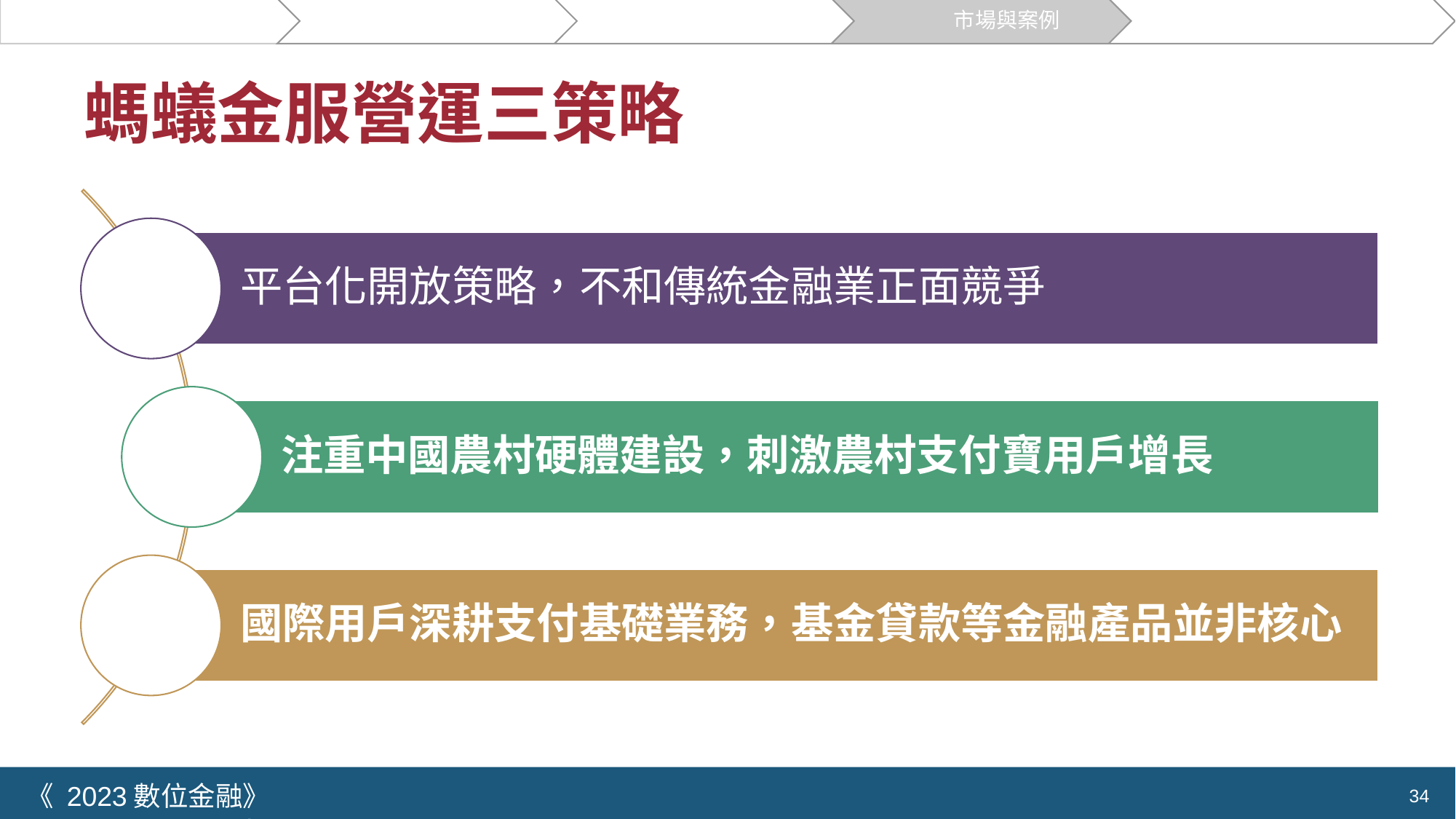

關於電商金融

電商金融的運作

創新模式

市場與案例

機會與挑戰
# 螞蟻金服營運三策略

平台化開放策略，不和傳統金融業正面競爭

注重中國農村硬體建設，刺激農村支付寶用戶增長

國際用戶深耕支付基礎業務，基金貸款等金融產品並非核心
《 2023數位金融》                                                                                                                                             	NYCU.IIM.IEBI Lab
34